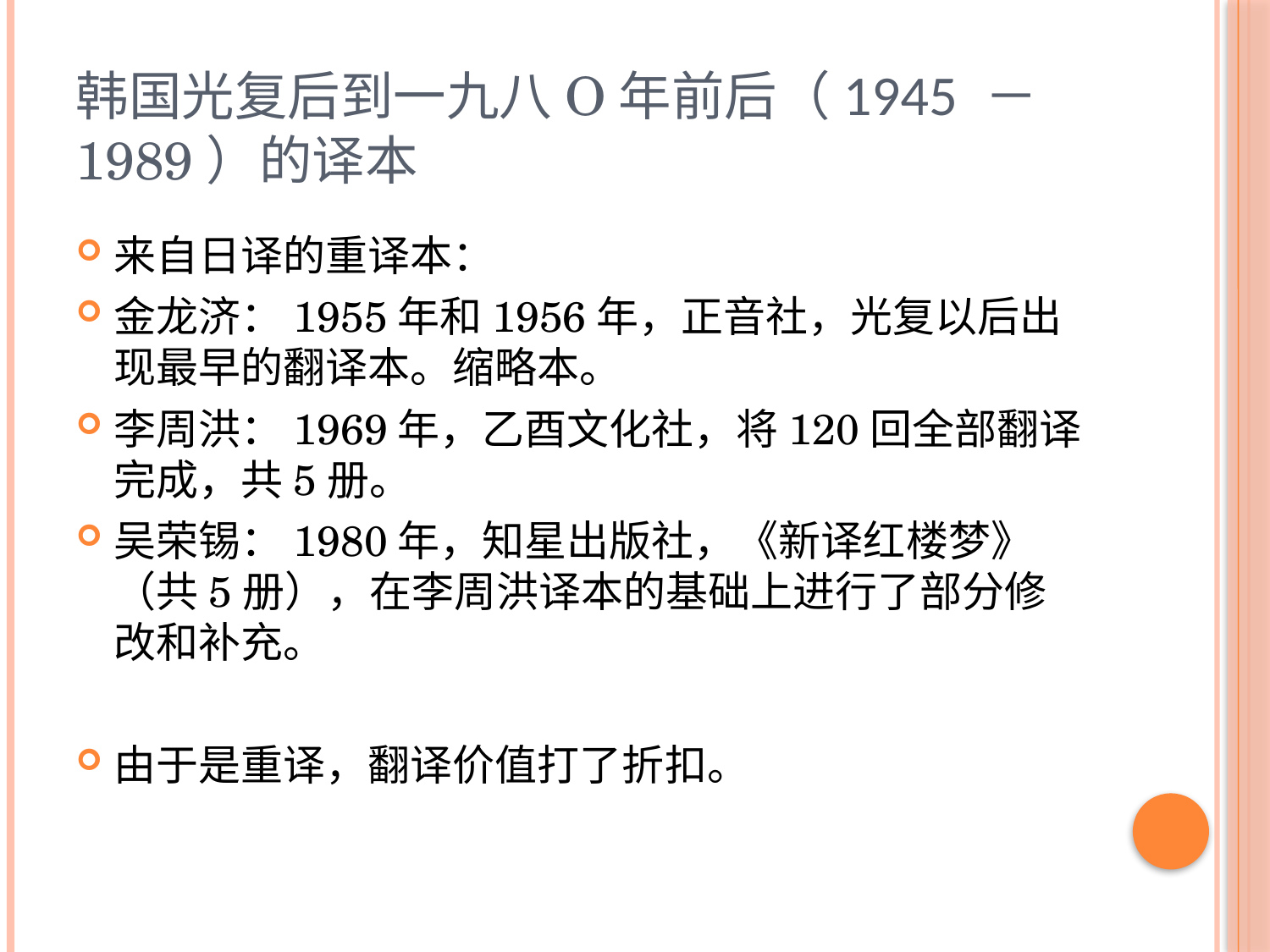

# 韩国光复后到一九八O年前后（1945 －1989）的译本
来自日译的重译本：
金龙济：1955年和1956年，正音社，光复以后出现最早的翻译本。缩略本。
李周洪：1969年，乙酉文化社，将120回全部翻译完成，共5册。
吴荣锡：1980年，知星出版社，《新译红楼梦》（共5册），在李周洪译本的基础上进行了部分修改和补充。

由于是重译，翻译价值打了折扣。